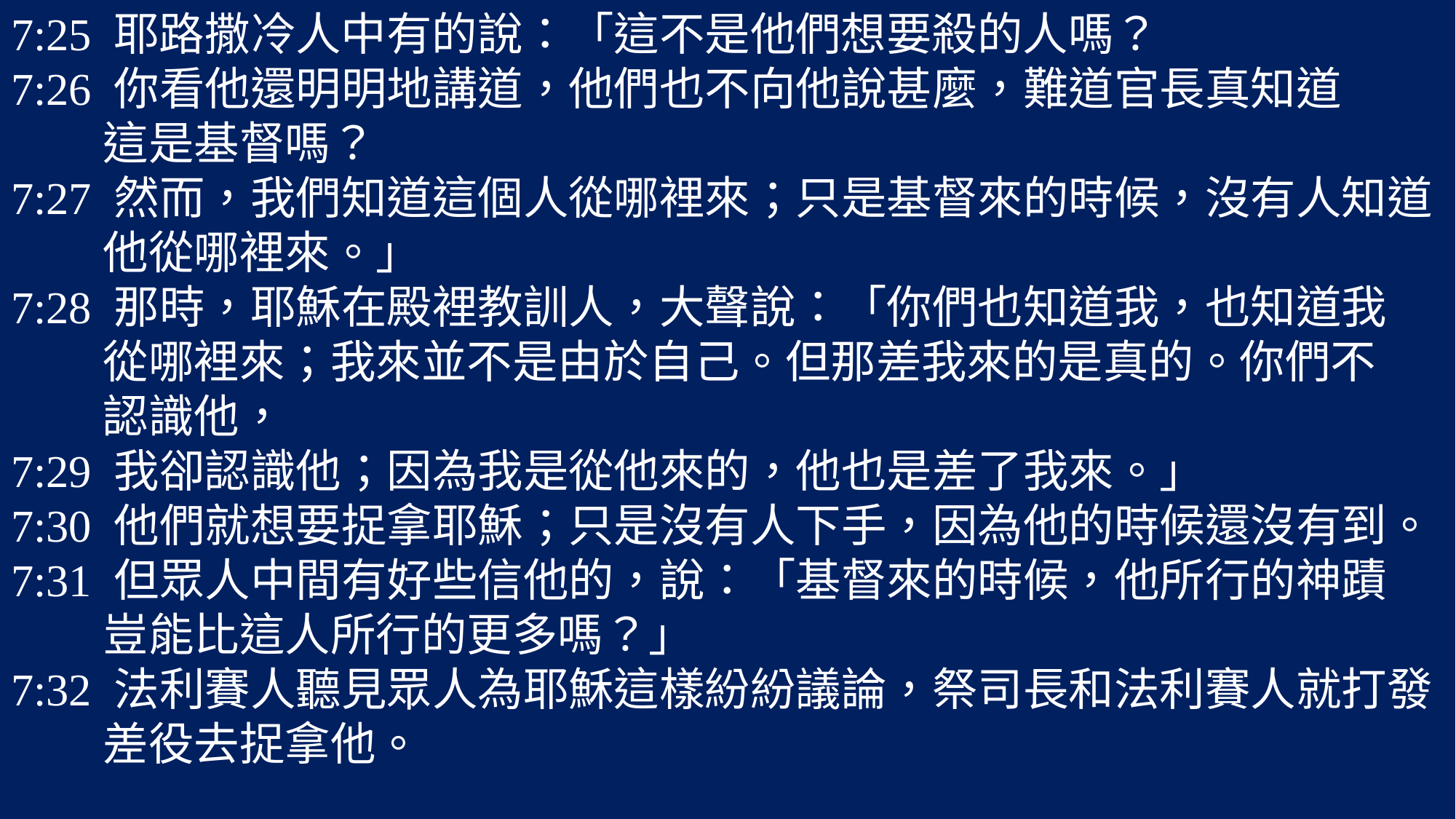

7:25 耶路撒冷人中有的說：「這不是他們想要殺的人嗎？
7:26 你看他還明明地講道，他們也不向他說甚麼，難道官長真知道
        這是基督嗎？
7:27 然而，我們知道這個人從哪裡來；只是基督來的時候，沒有人知道
        他從哪裡來。」
7:28 那時，耶穌在殿裡教訓人，大聲說：「你們也知道我，也知道我
        從哪裡來；我來並不是由於自己。但那差我來的是真的。你們不
        認識他，
7:29 我卻認識他；因為我是從他來的，他也是差了我來。」
7:30 他們就想要捉拿耶穌；只是沒有人下手，因為他的時候還沒有到。
7:31 但眾人中間有好些信他的，說：「基督來的時候，他所行的神蹟
        豈能比這人所行的更多嗎？」
7:32 法利賽人聽見眾人為耶穌這樣紛紛議論，祭司長和法利賽人就打發
        差役去捉拿他。